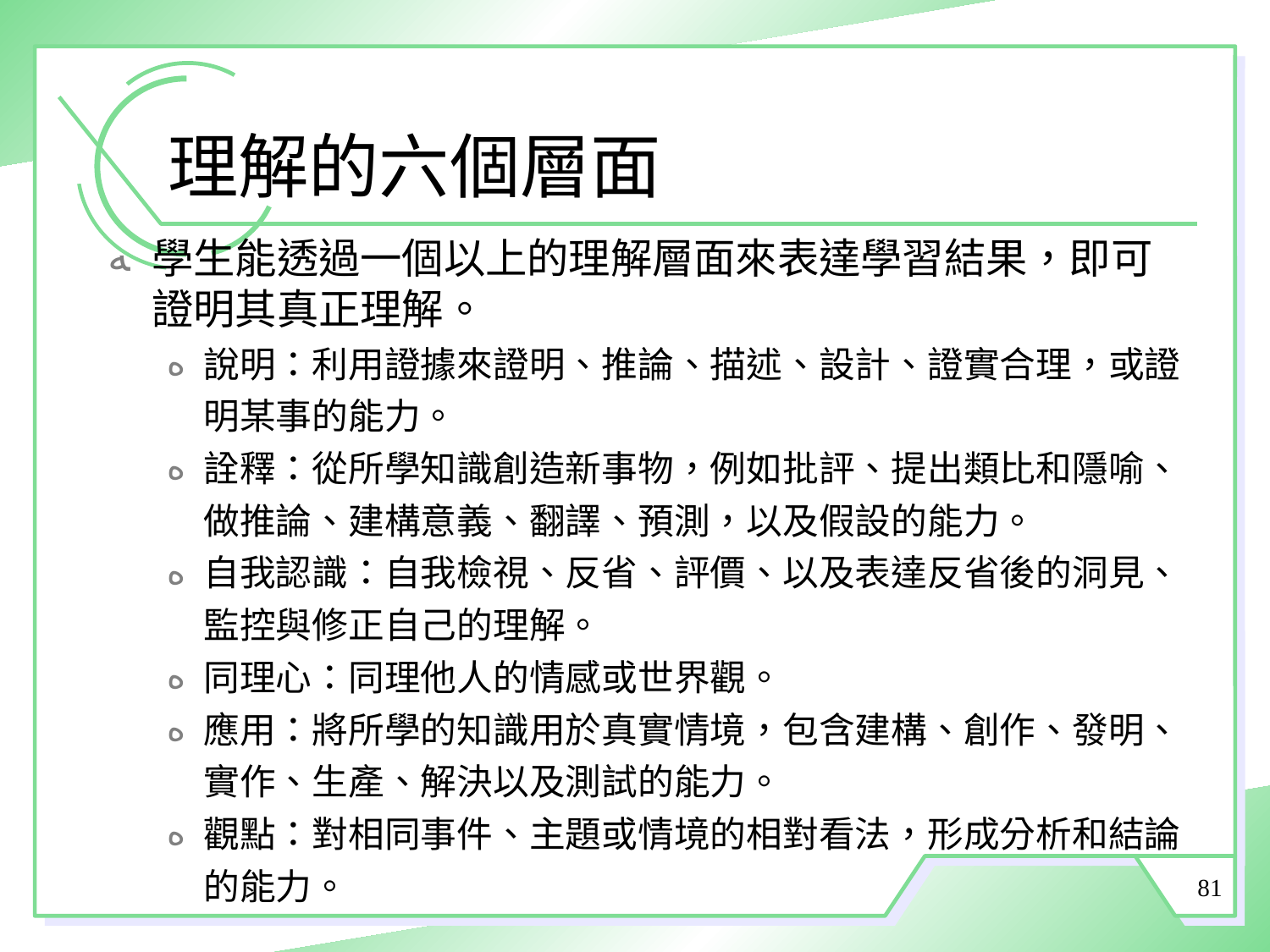

# 理解的六個層面
學生能透過一個以上的理解層面來表達學習結果，即可證明其真正理解。
說明：利用證據來證明、推論、描述、設計、證實合理，或證明某事的能力。
詮釋：從所學知識創造新事物，例如批評、提出類比和隱喻、做推論、建構意義、翻譯、預測，以及假設的能力。
自我認識：自我檢視、反省、評價、以及表達反省後的洞見、監控與修正自己的理解。
同理心：同理他人的情感或世界觀。
應用：將所學的知識用於真實情境，包含建構、創作、發明、實作、生產、解決以及測試的能力。
觀點：對相同事件、主題或情境的相對看法，形成分析和結論的能力。
81